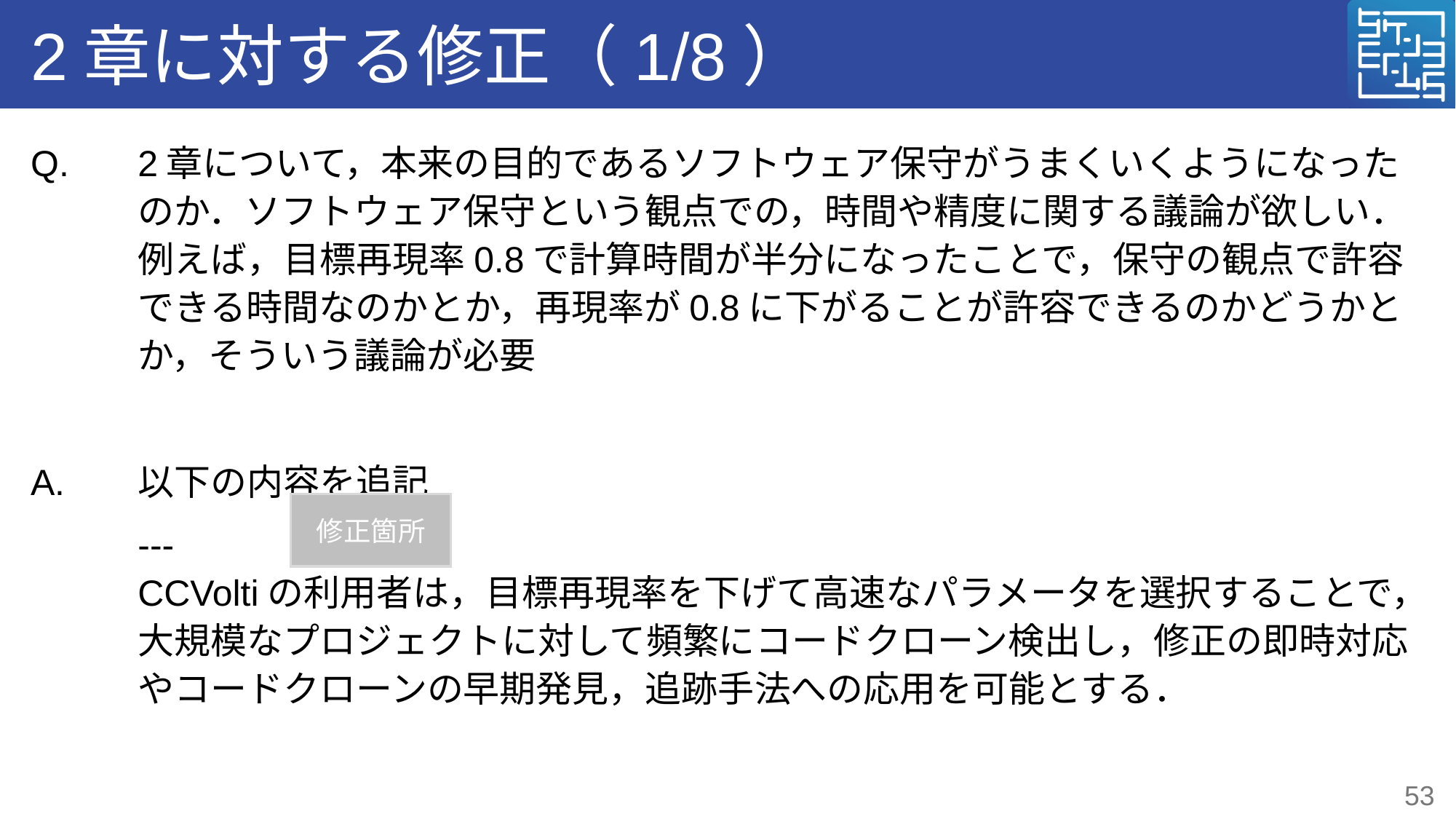

# 2章に対する修正（1/8）
Q.	2章について，本来の目的であるソフトウェア保守がうまくいくようになったのか．ソフトウェア保守という観点での，時間や精度に関する議論が欲しい．例えば，目標再現率0.8で計算時間が半分になったことで，保守の観点で許容できる時間なのかとか，再現率が0.8に下がることが許容できるのかどうかとか，そういう議論が必要

A.	以下の内容を追記
	---
CCVoltiの利用者は，目標再現率を下げて高速なパラメータを選択することで，大規模なプロジェクトに対して頻繁にコードクローン検出し，修正の即時対応やコードクローンの早期発見，追跡手法への応用を可能とする．

修正箇所
53